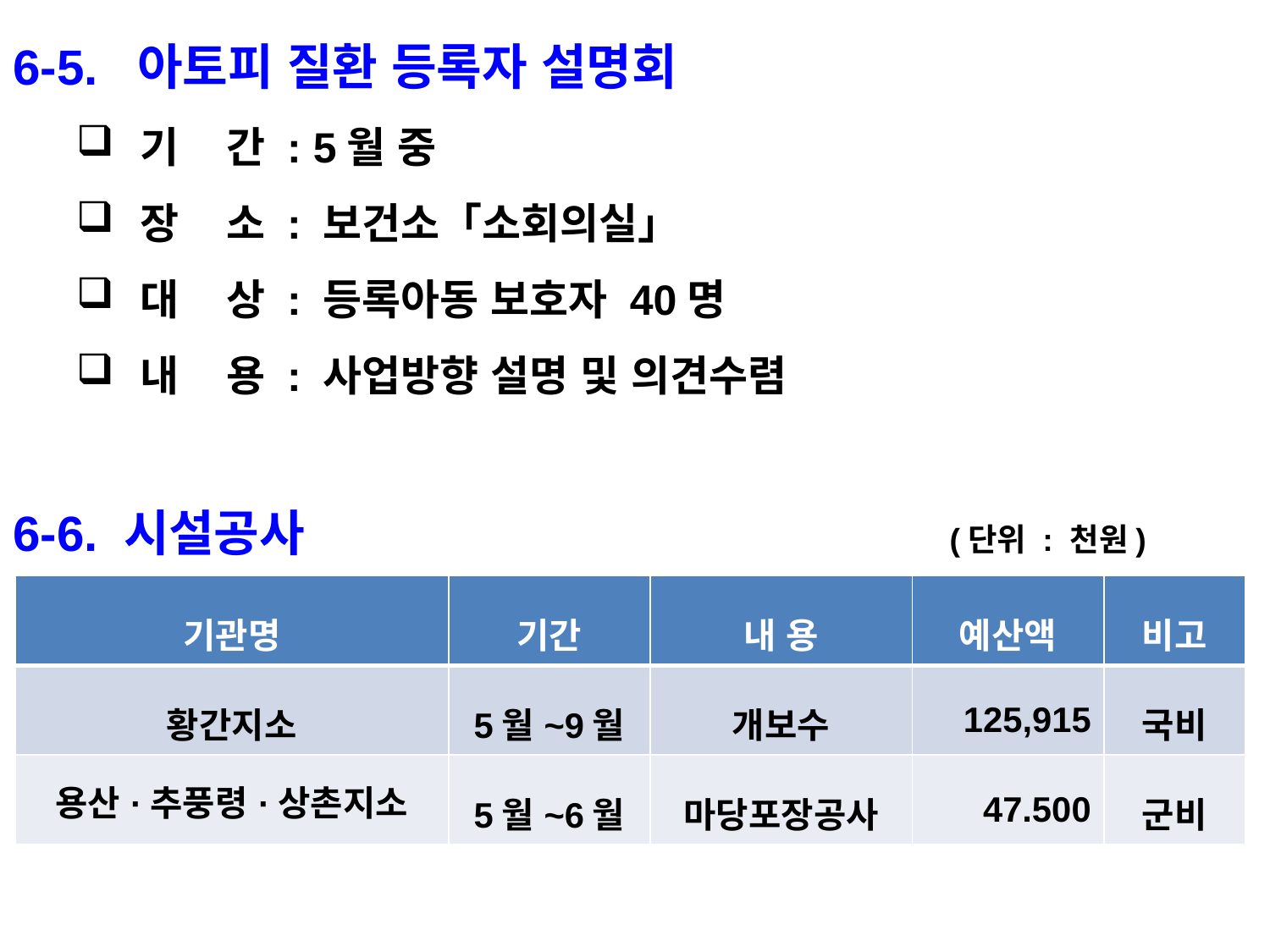

6-5.  아토피 질환 등록자 설명회
기    간 : 5월 중
장    소 : 보건소「소회의실」
대    상 : 등록아동 보호자 40명
내    용 : 사업방향 설명 및 의견수렴

6-6. 시설공사                                              (단위 : 천원)

| 기관명 | 기간 | 내 용 | 예산액 | 비고 |
| --- | --- | --- | --- | --- |
| 황간지소 | 5월~9월 | 개보수 | 125,915 | 국비 |
| 용산·추풍령·상촌지소 | 5월~6월 | 마당포장공사 | 47.500 | 군비 |